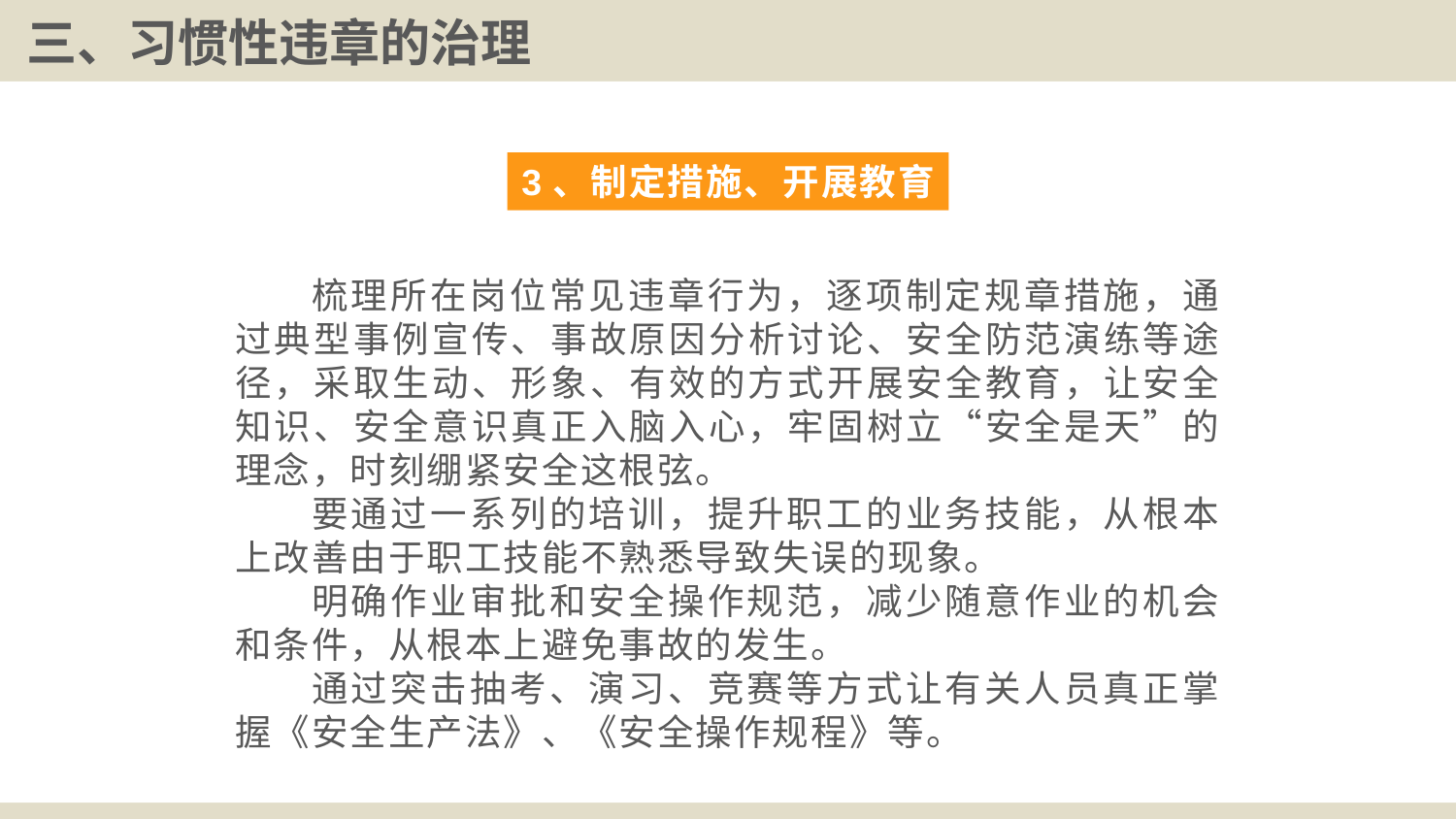

三、习惯性违章的治理
3、制定措施、开展教育
梳理所在岗位常见违章行为，逐项制定规章措施，通过典型事例宣传、事故原因分析讨论、安全防范演练等途径，采取生动、形象、有效的方式开展安全教育，让安全知识、安全意识真正入脑入心，牢固树立“安全是天”的理念，时刻绷紧安全这根弦。
要通过一系列的培训，提升职工的业务技能，从根本上改善由于职工技能不熟悉导致失误的现象。
明确作业审批和安全操作规范，减少随意作业的机会和条件，从根本上避免事故的发生。
通过突击抽考、演习、竞赛等方式让有关人员真正掌握《安全生产法》、《安全操作规程》等。